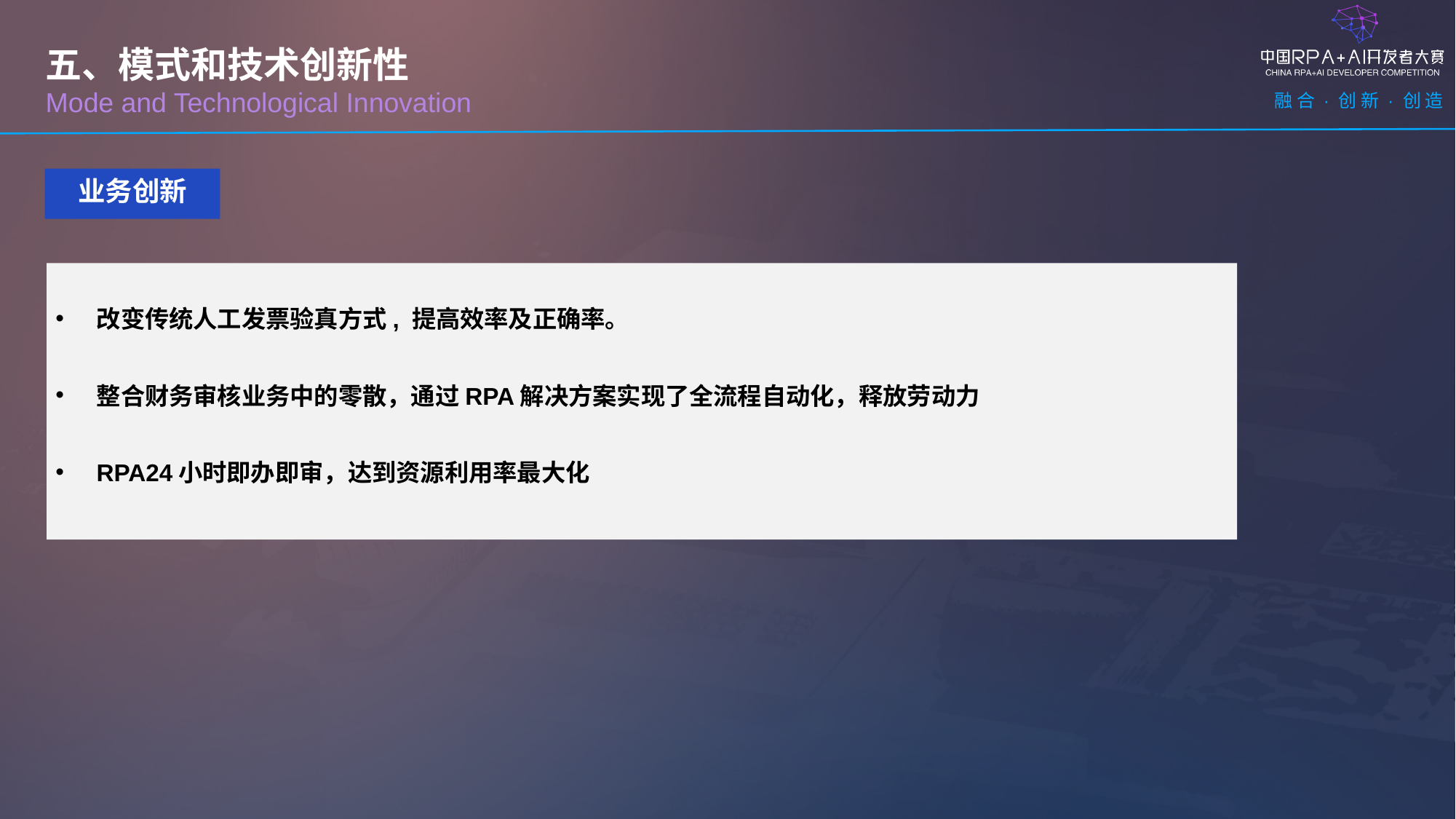

五、模式和技术创新性
Mode and Technological Innovation
业务创新

改变传统人工发票验真方式, 提高效率及正确率。
整合财务审核业务中的零散，通过RPA解决方案实现了全流程自动化，释放劳动力
RPA24小时即办即审，达到资源利用率最大化